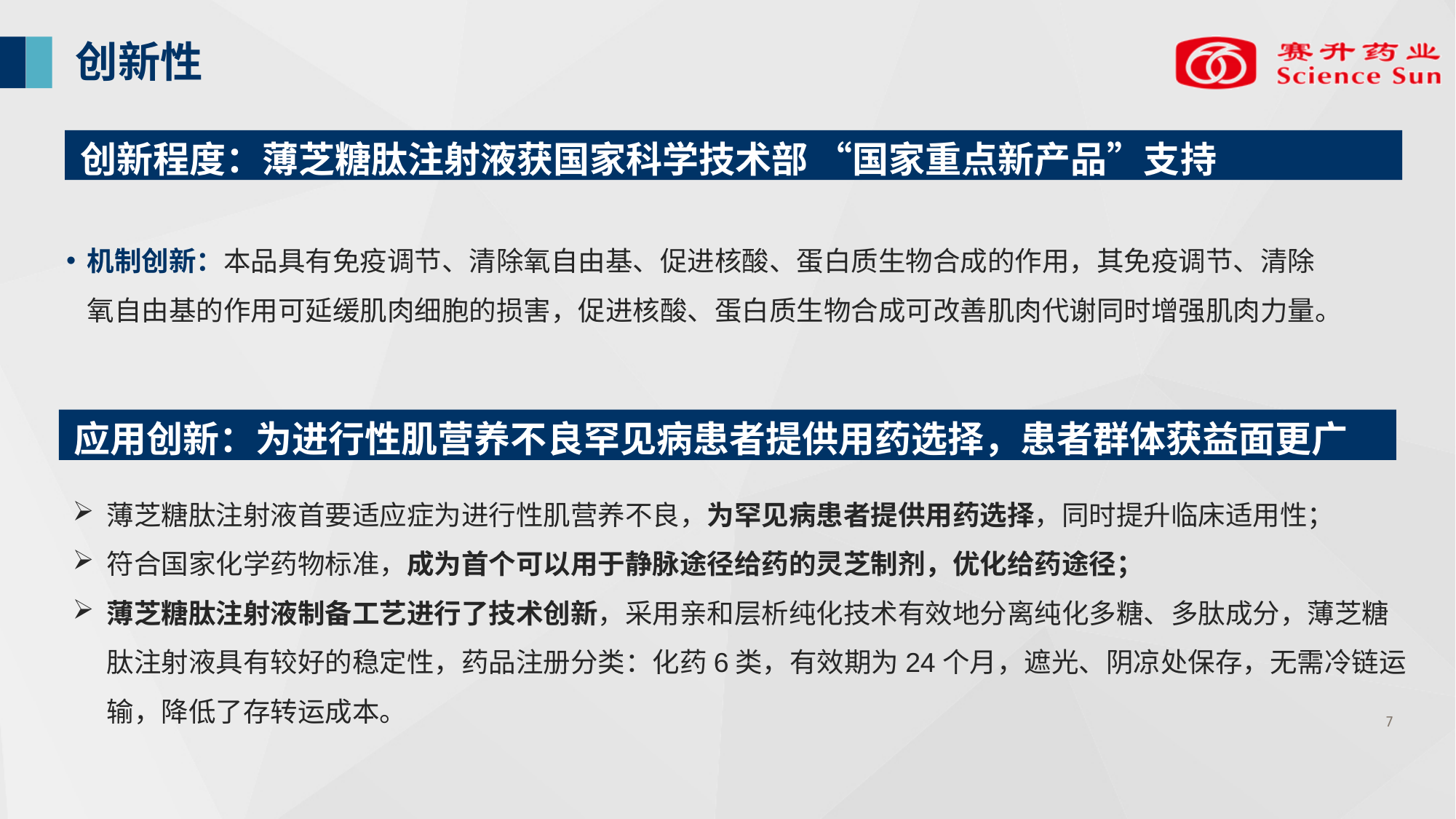

创新性

创新程度：薄芝糖肽注射液获国家科学技术部 “国家重点新产品”支持
机制创新：本品具有免疫调节、清除氧自由基、促进核酸、蛋白质生物合成的作用，其免疫调节、清除氧自由基的作用可延缓肌肉细胞的损害，促进核酸、蛋白质生物合成可改善肌肉代谢同时增强肌肉力量。
应用创新：为进行性肌营养不良罕见病患者提供用药选择，患者群体获益面更广
薄芝糖肽注射液首要适应症为进行性肌营养不良，为罕见病患者提供用药选择，同时提升临床适用性；
符合国家化学药物标准，成为首个可以用于静脉途径给药的灵芝制剂，优化给药途径；
薄芝糖肽注射液制备工艺进行了技术创新，采用亲和层析纯化技术有效地分离纯化多糖、多肽成分，薄芝糖肽注射液具有较好的稳定性，药品注册分类：化药6类，有效期为24个月，遮光、阴凉处保存，无需冷链运输，降低了存转运成本。

7